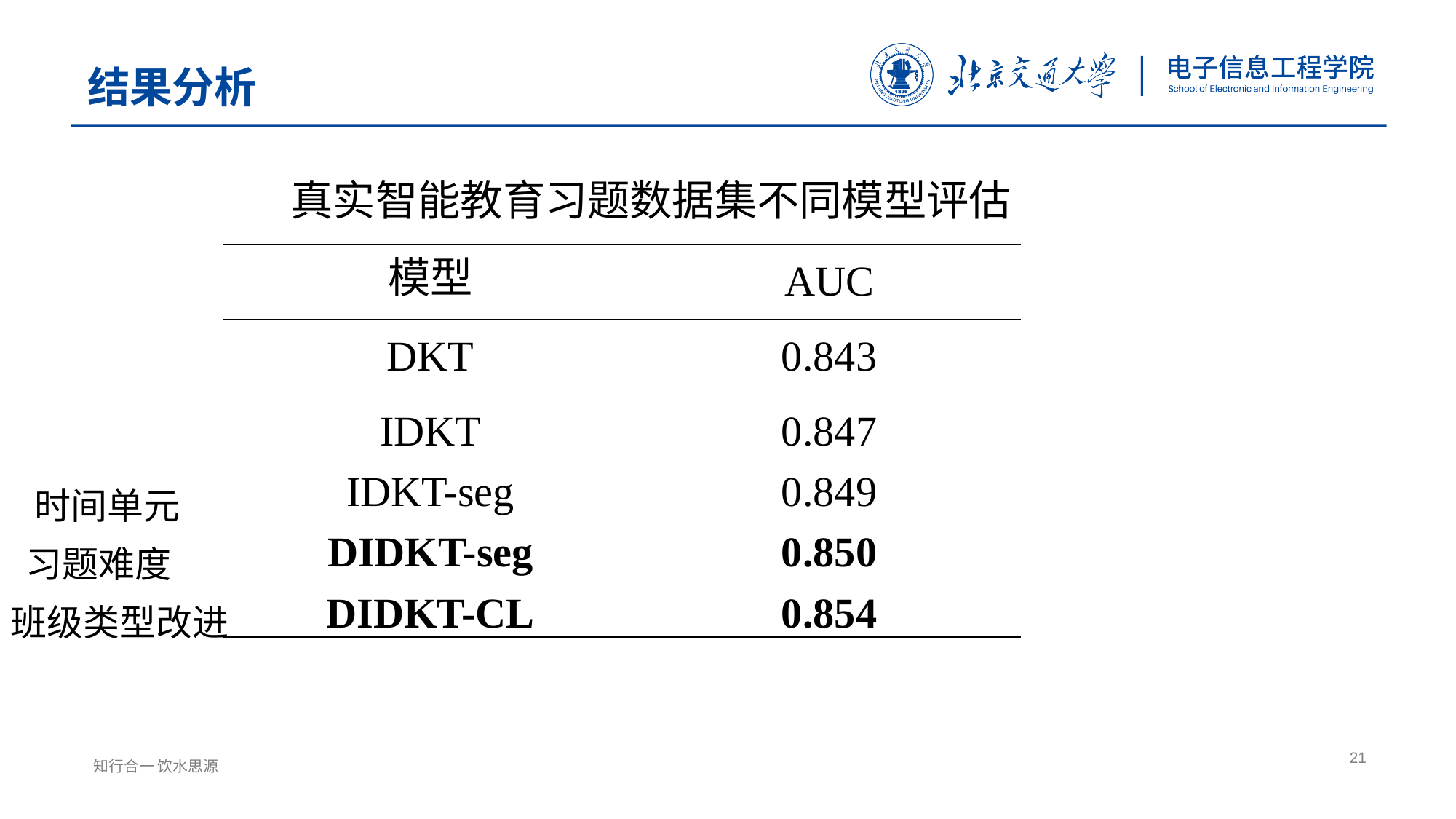

结果分析
真实智能教育习题数据集不同模型评估
| 模型 | AUC |
| --- | --- |
| DKT | 0.843 |
| IDKT | 0.847 |
| IDKT-seg | 0.849 |
| DIDKT-seg | 0.850 |
| DIDKT-CL | 0.854 |
时间单元
习题难度
班级类型改进
21
知行合一 饮水思源